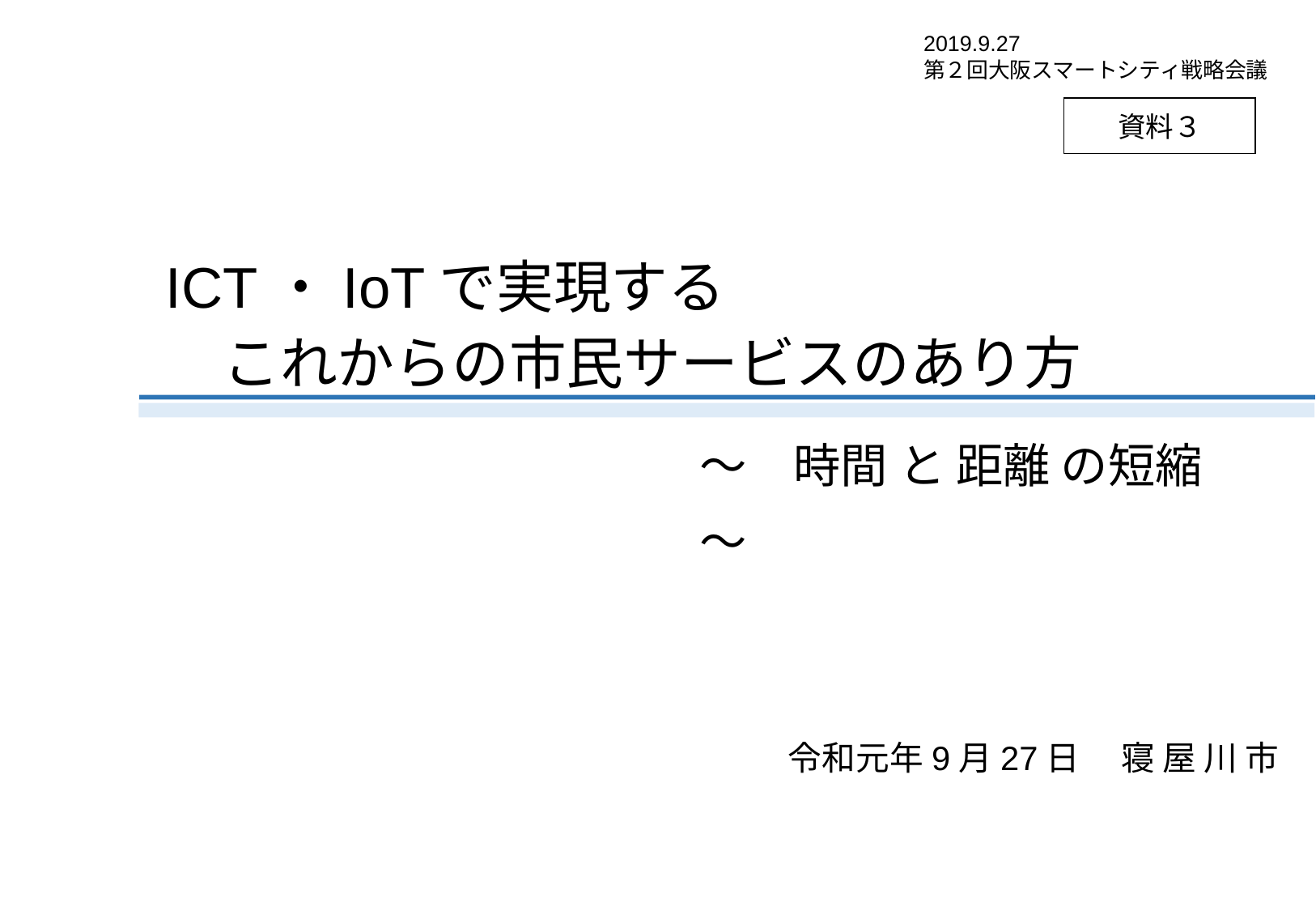

2019.9.27
第２回大阪スマートシティ戦略会議
資料３
ICT・IoTで実現する
　これからの市民サービスのあり方

～　時間 と 距離 の短縮　～
令和元年9月27日　 寝 屋 川 市